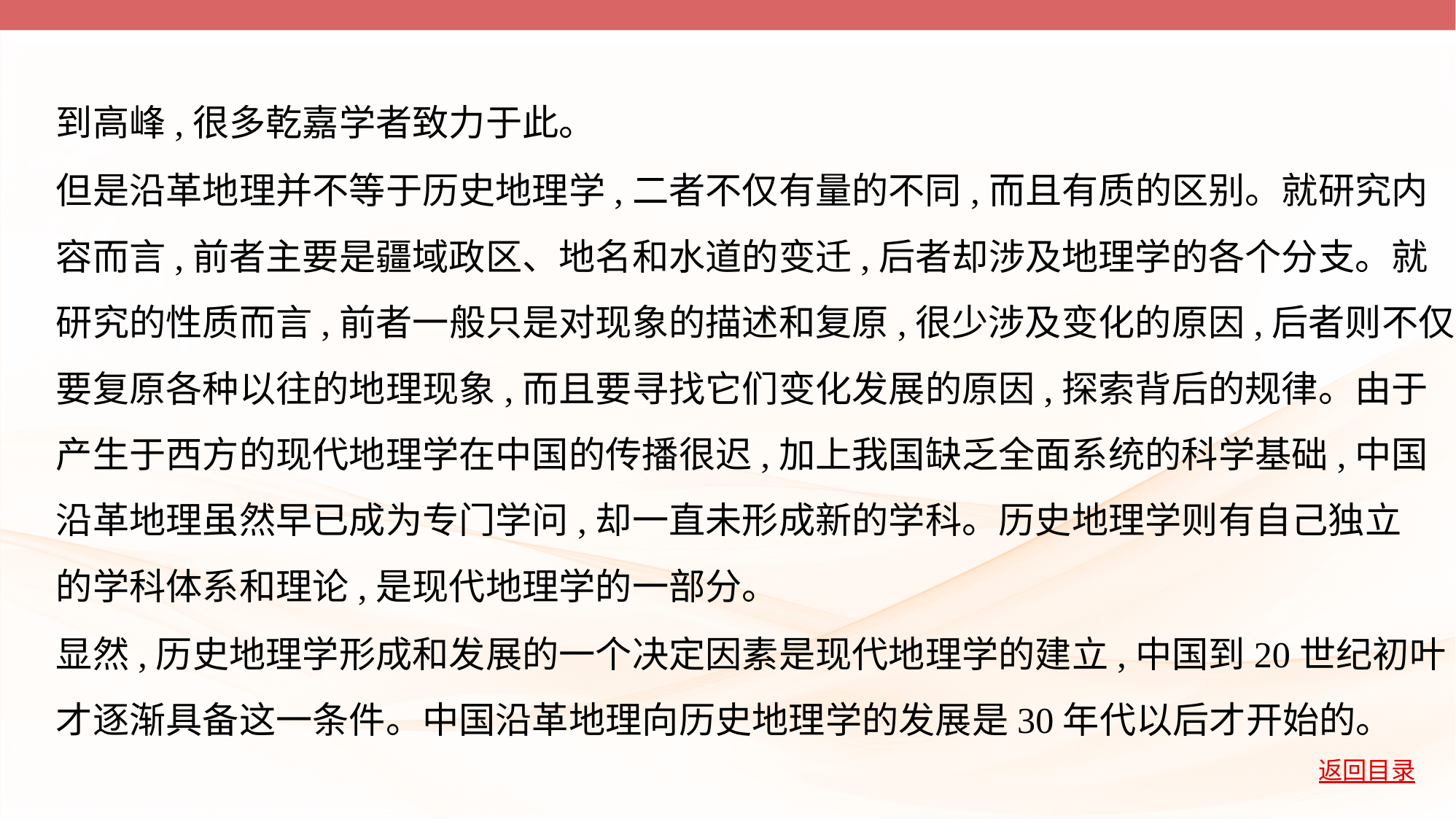

到高峰,很多乾嘉学者致力于此。
但是沿革地理并不等于历史地理学,二者不仅有量的不同,而且有质的区别。就研究内
容而言,前者主要是疆域政区、地名和水道的变迁,后者却涉及地理学的各个分支。就
研究的性质而言,前者一般只是对现象的描述和复原,很少涉及变化的原因,后者则不仅
要复原各种以往的地理现象,而且要寻找它们变化发展的原因,探索背后的规律。由于
产生于西方的现代地理学在中国的传播很迟,加上我国缺乏全面系统的科学基础,中国
沿革地理虽然早已成为专门学问,却一直未形成新的学科。历史地理学则有自己独立
的学科体系和理论,是现代地理学的一部分。
显然,历史地理学形成和发展的一个决定因素是现代地理学的建立,中国到20世纪初叶
才逐渐具备这一条件。中国沿革地理向历史地理学的发展是30年代以后才开始的。